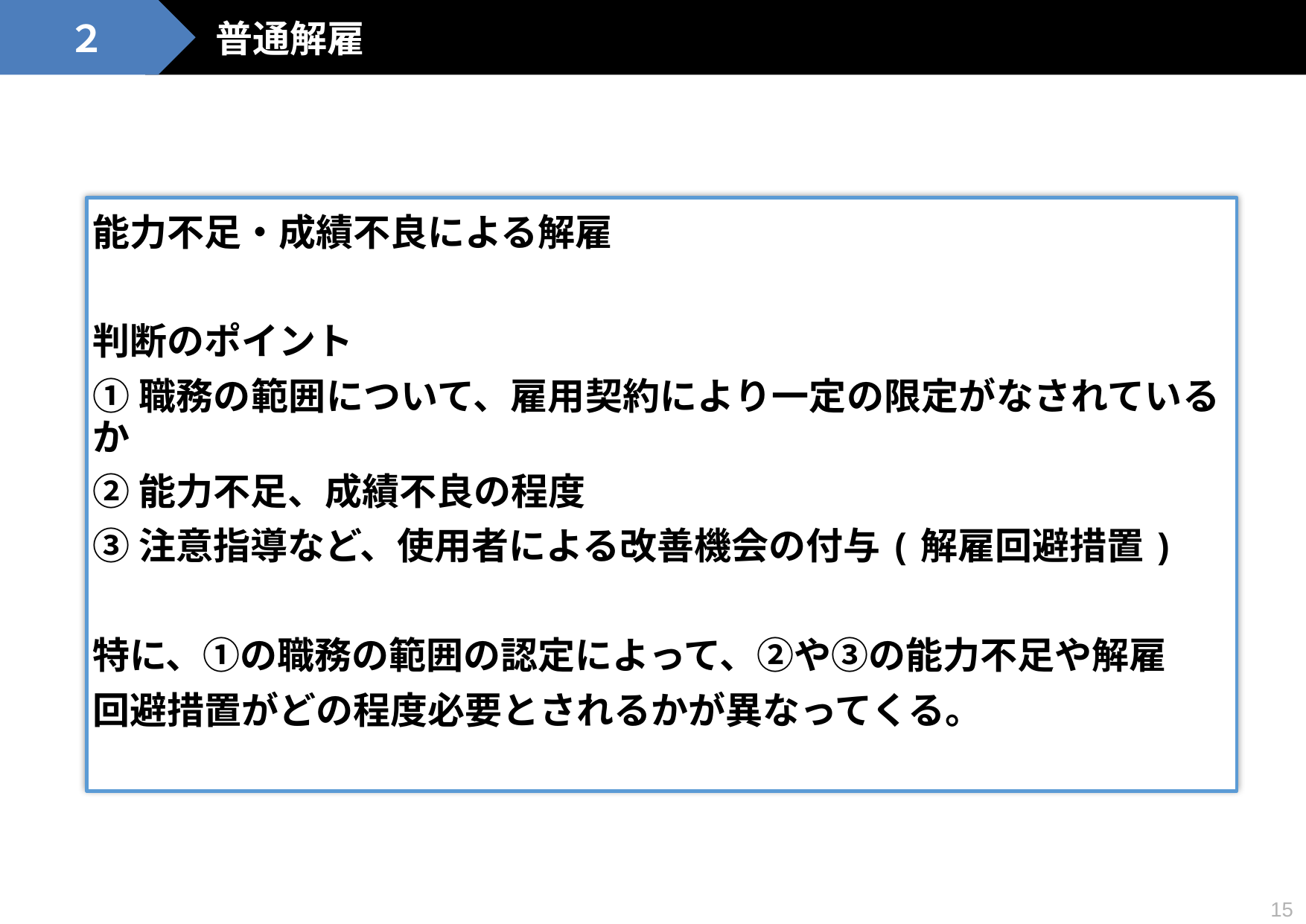

普通解雇
２

能力不足・成績不良による解雇

判断のポイント
①職務の範囲について、雇用契約により一定の限定がなされているか
②能力不足、成績不良の程度
③注意指導など、使用者による改善機会の付与(解雇回避措置)

特に、①の職務の範囲の認定によって、②や③の能力不足や解雇
回避措置がどの程度必要とされるかが異なってくる。

15